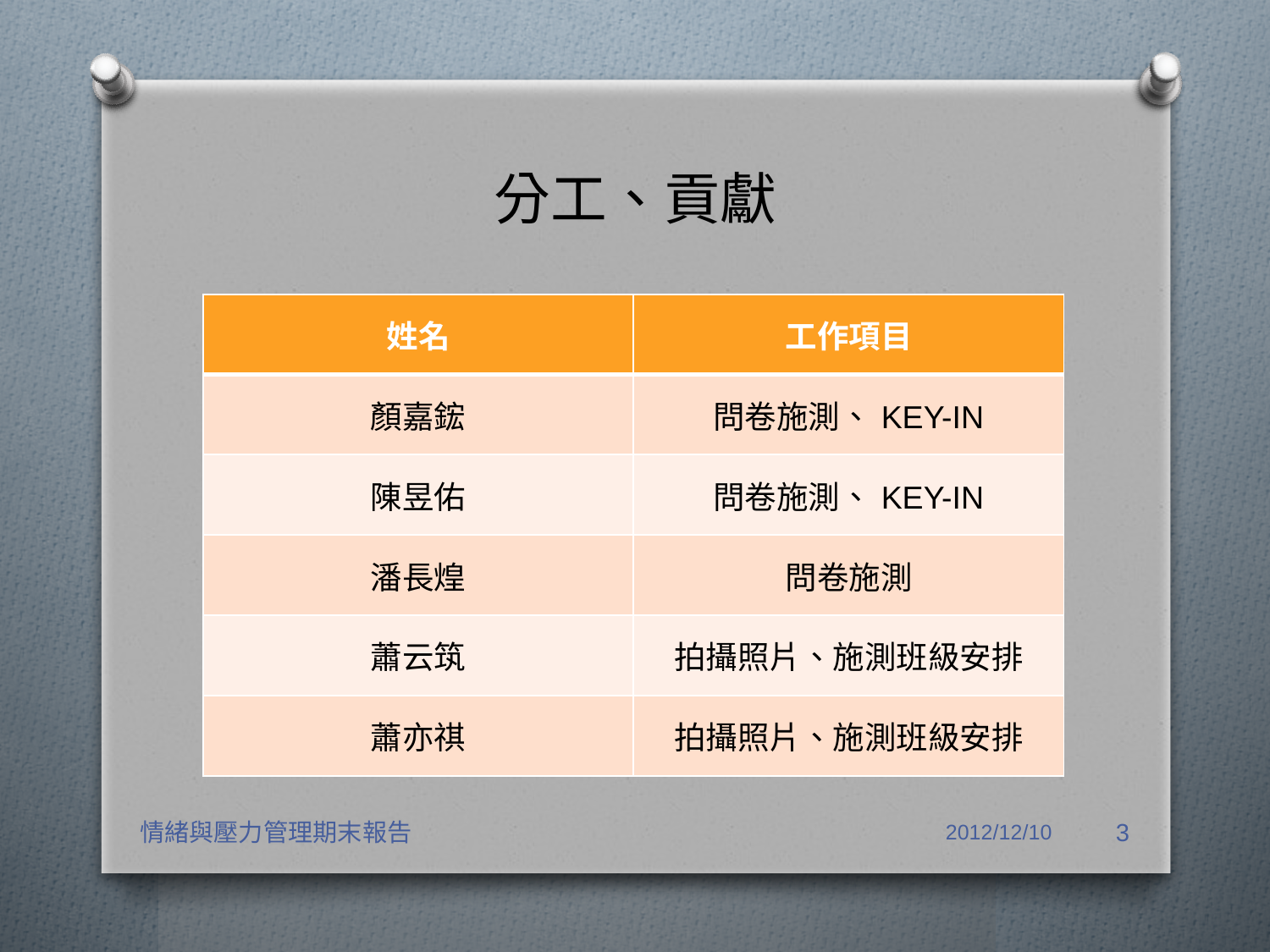

# 分工、貢獻
| 姓名 | 工作項目 |
| --- | --- |
| 顏嘉鋐 | 問卷施測、KEY-IN |
| 陳昱佑 | 問卷施測、KEY-IN |
| 潘長煌 | 問卷施測 |
| 蕭云筑 | 拍攝照片、施測班級安排 |
| 蕭亦祺 | 拍攝照片、施測班級安排 |
情緒與壓力管理期末報告
2012/12/10
3